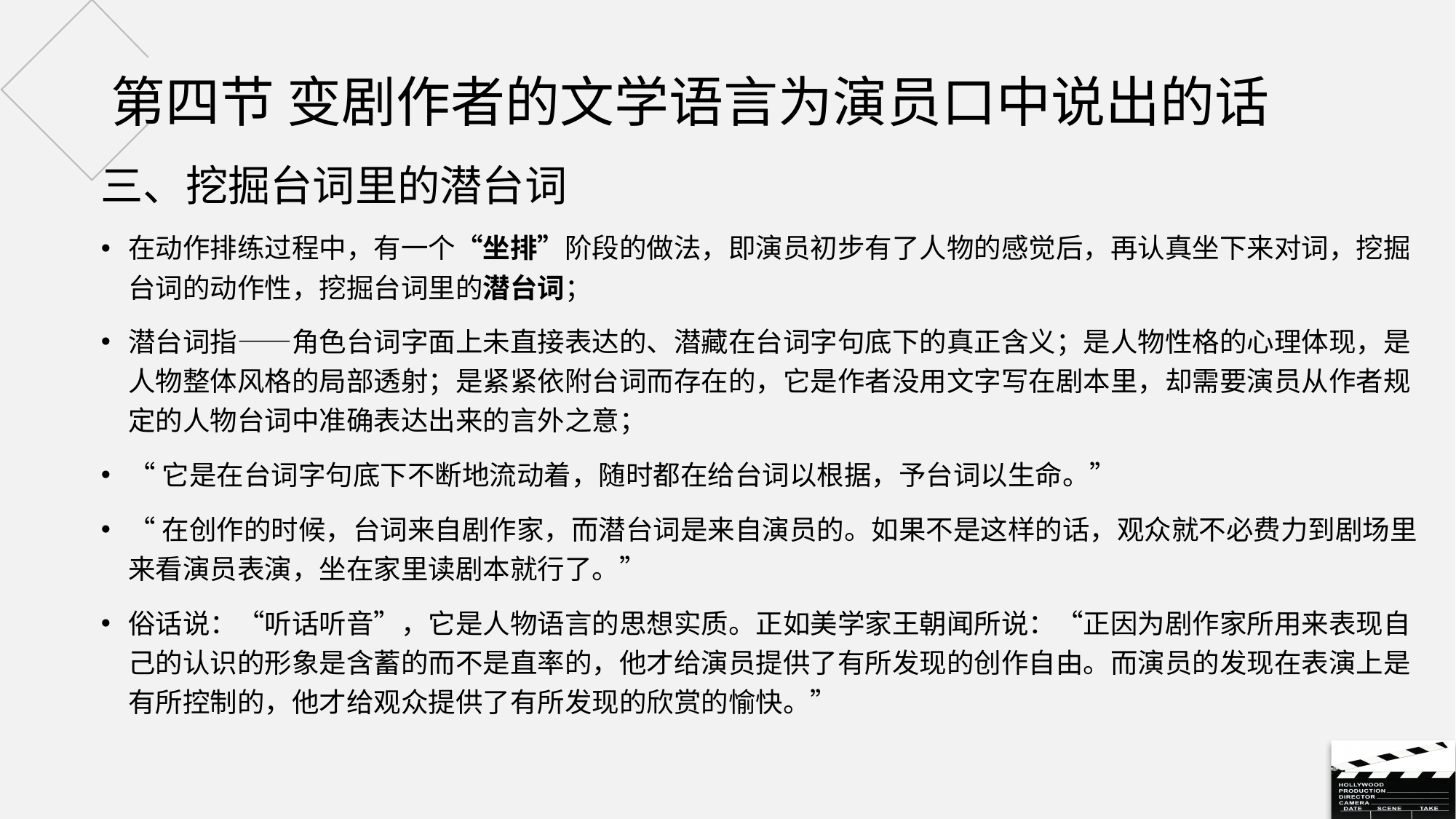

# 第四节 变剧作者的文学语言为演员口中说出的话
三、挖掘台词里的潜台词
在动作排练过程中，有一个“坐排”阶段的做法，即演员初步有了人物的感觉后，再认真坐下来对词，挖掘台词的动作性，挖掘台词里的潜台词；
潜台词指——角色台词字面上未直接表达的、潜藏在台词字句底下的真正含义；是人物性格的心理体现，是人物整体风格的局部透射；是紧紧依附台词而存在的，它是作者没用文字写在剧本里，却需要演员从作者规定的人物台词中准确表达出来的言外之意；
“它是在台词字句底下不断地流动着，随时都在给台词以根据，予台词以生命。”
“在创作的时候，台词来自剧作家，而潜台词是来自演员的。如果不是这样的话，观众就不必费力到剧场里来看演员表演，坐在家里读剧本就行了。”
俗话说：“听话听音”，它是人物语言的思想实质。正如美学家王朝闻所说：“正因为剧作家所用来表现自己的认识的形象是含蓄的而不是直率的，他才给演员提供了有所发现的创作自由。而演员的发现在表演上是有所控制的，他才给观众提供了有所发现的欣赏的愉快。”